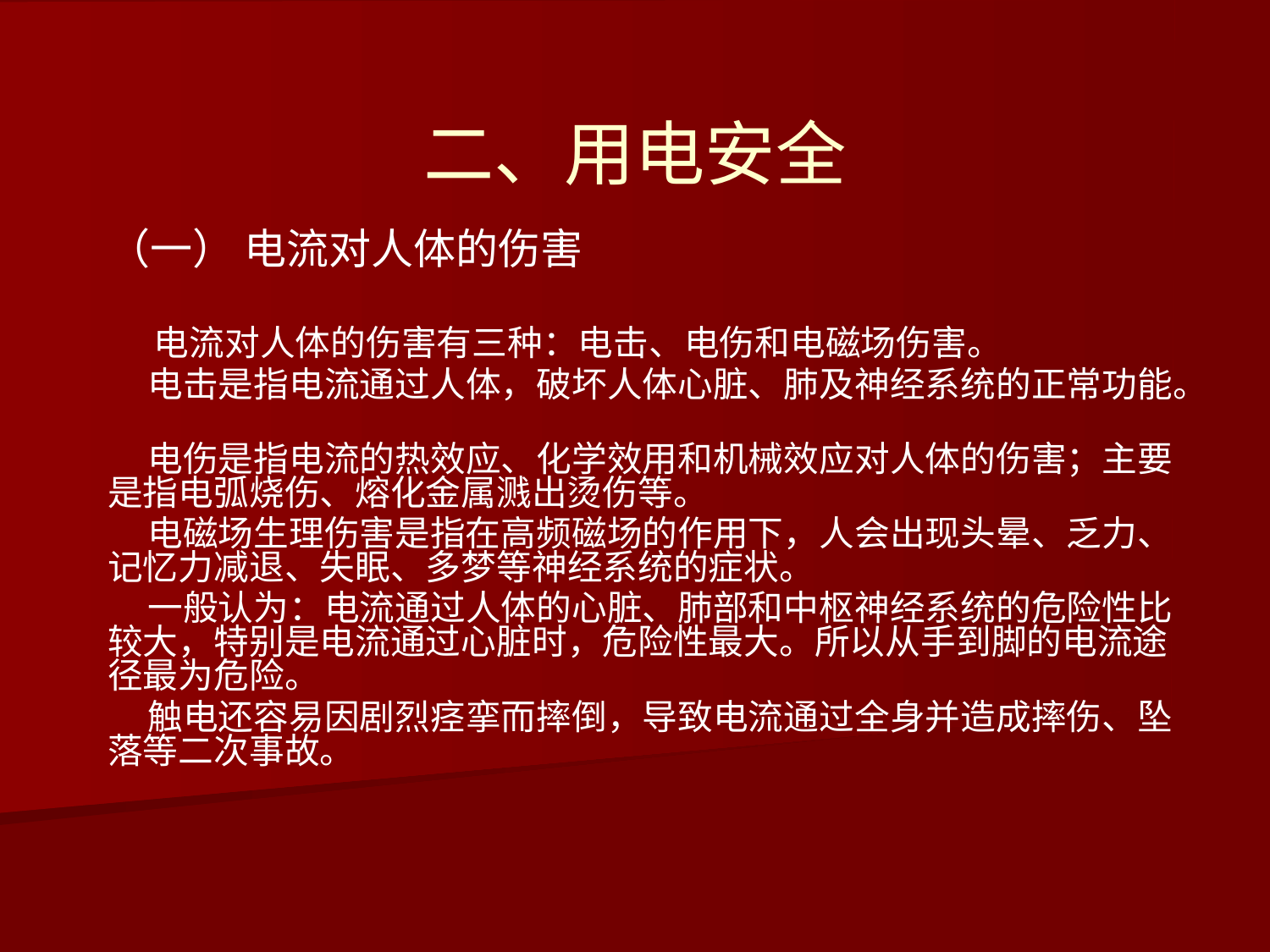

# 二、用电安全
（一） 电流对人体的伤害

　  电流对人体的伤害有三种：电击、电伤和电磁场伤害。
    电击是指电流通过人体，破坏人体心脏、肺及神经系统的正常功能。
    电伤是指电流的热效应、化学效用和机械效应对人体的伤害；主要是指电弧烧伤、熔化金属溅出烫伤等。
    电磁场生理伤害是指在高频磁场的作用下，人会出现头晕、乏力、记忆力减退、失眠、多梦等神经系统的症状。
    一般认为：电流通过人体的心脏、肺部和中枢神经系统的危险性比较大，特别是电流通过心脏时，危险性最大。所以从手到脚的电流途径最为危险。
    触电还容易因剧烈痉挛而摔倒，导致电流通过全身并造成摔伤、坠落等二次事故。
29